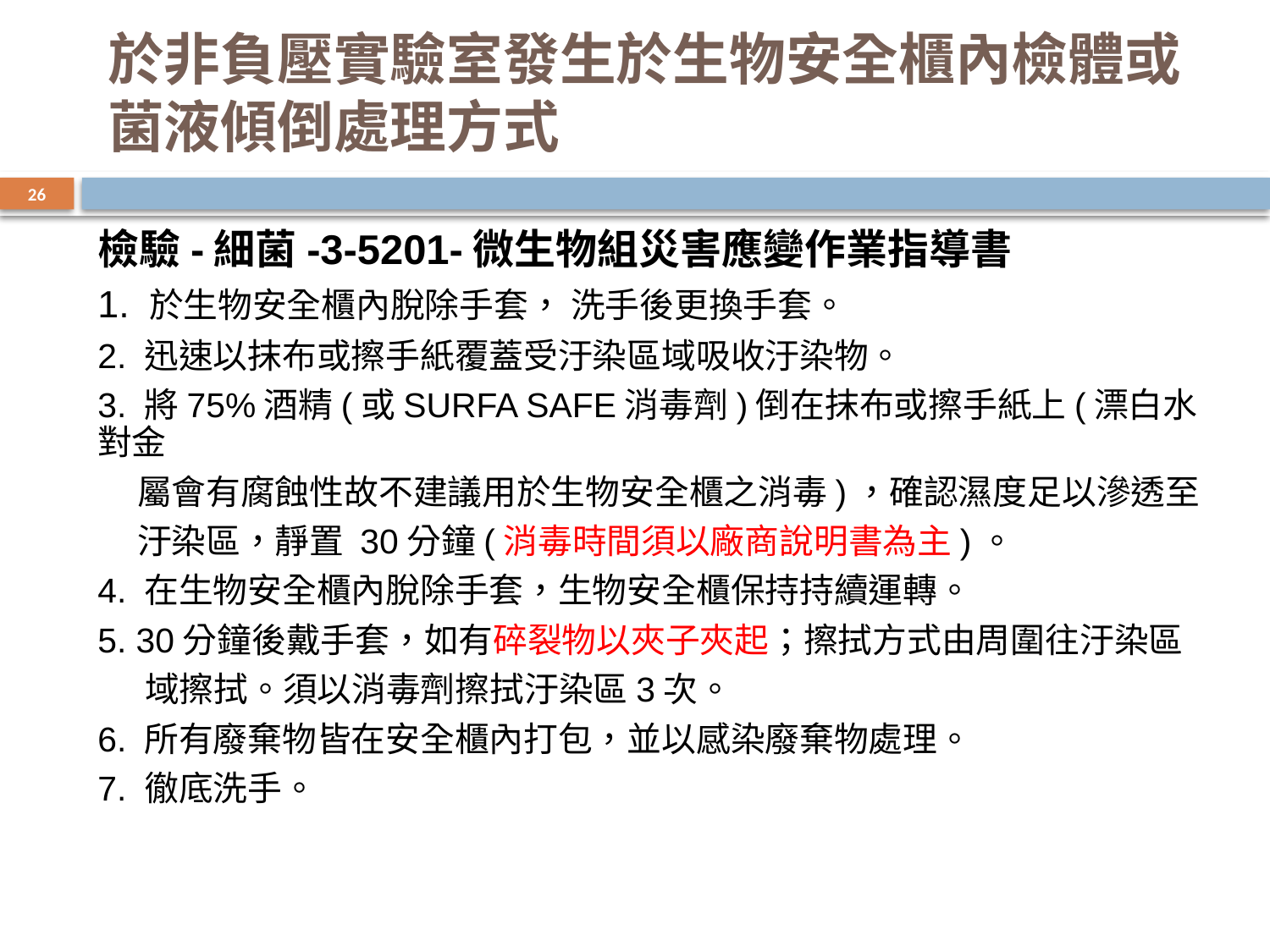

# 於非負壓實驗室發生於生物安全櫃內檢體或菌液傾倒處理方式
26
檢驗-細菌-3-5201-微生物組災害應變作業指導書
1. 於生物安全櫃內脫除手套， 洗手後更換手套。
2. 迅速以抹布或擦手紙覆蓋受汙染區域吸收汙染物。
3. 將75%酒精(或SURFA SAFE消毒劑)倒在抹布或擦手紙上(漂白水對金
    屬會有腐蝕性故不建議用於生物安全櫃之消毒)，確認濕度足以滲透至
    汙染區，靜置 30分鐘(消毒時間須以廠商說明書為主)。
4. 在生物安全櫃內脫除手套，生物安全櫃保持持續運轉。
5. 30分鐘後戴手套，如有碎裂物以夾子夾起；擦拭方式由周圍往汙染區
     域擦拭。須以消毒劑擦拭汙染區3次。
6. 所有廢棄物皆在安全櫃內打包，並以感染廢棄物處理。
7. 徹底洗手。